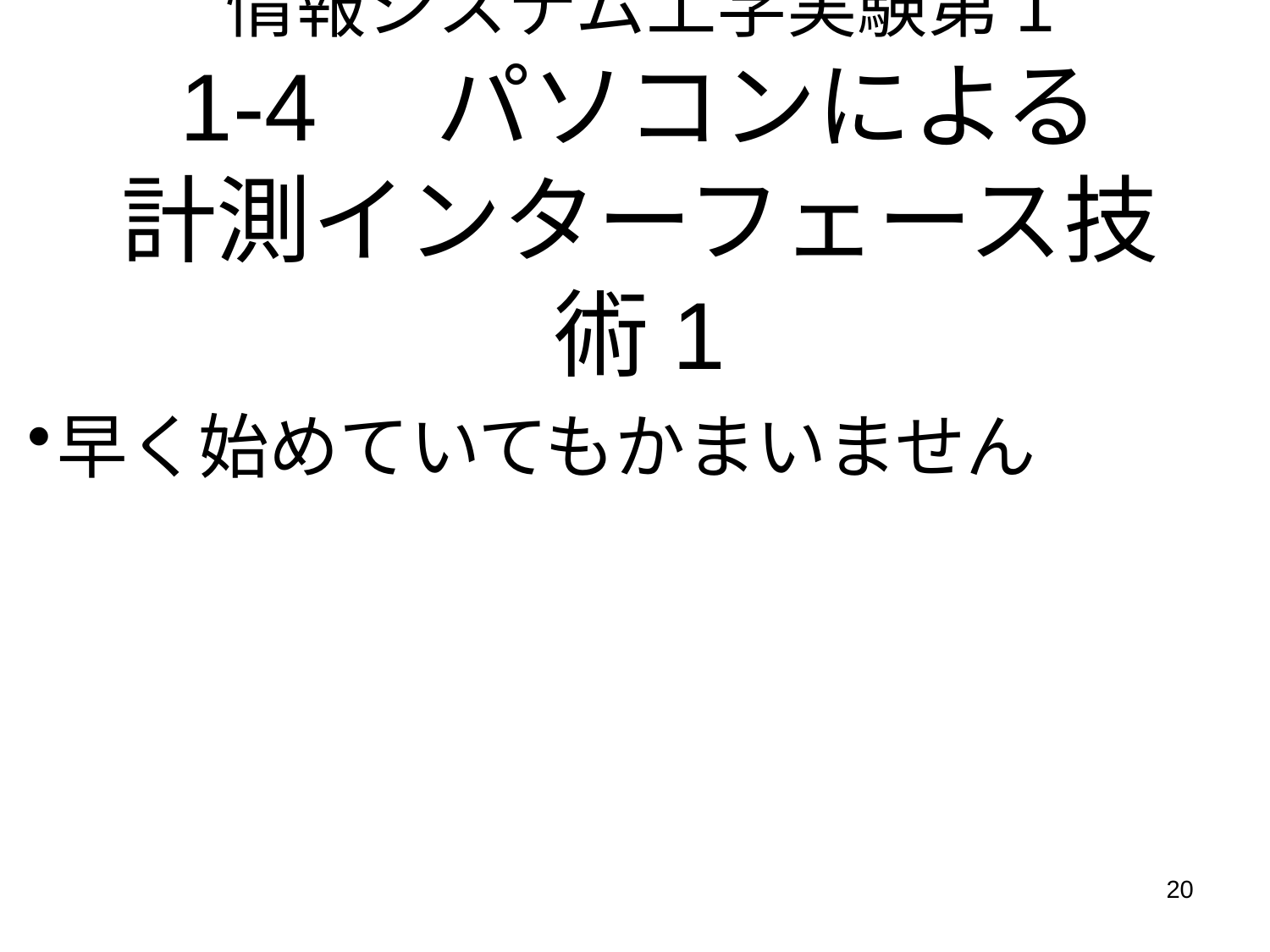

# 情報システム工学実験第1 1-4　パソコンによる 計測インターフェース技術1
早く始めていてもかまいません
20